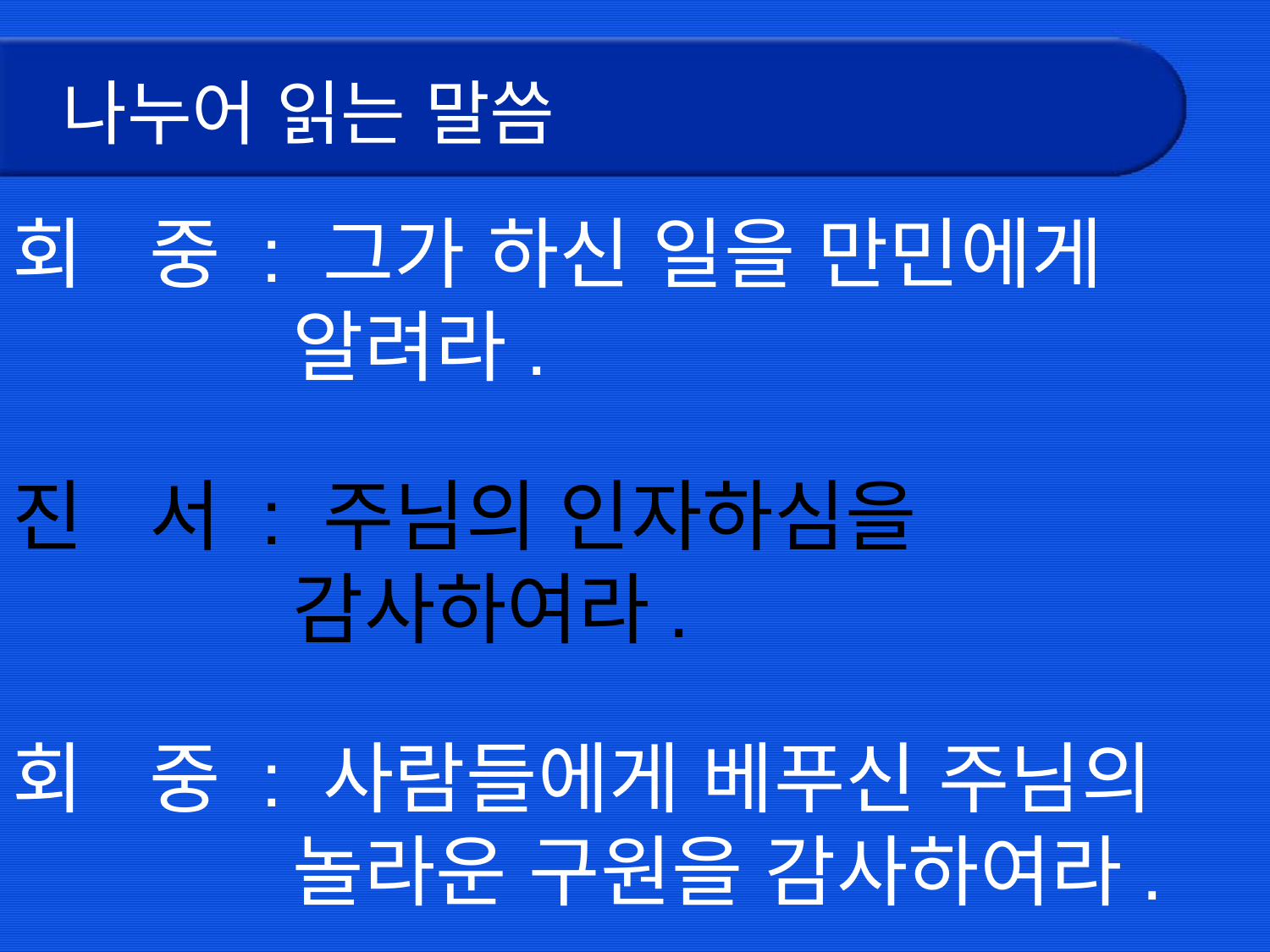

# 나누어 읽는 말씀
회   중 : 그가 하신 일을 만민에게
            알려라.

진   서 : 주님의 인자하심을
            감사하여라.

회   중 : 사람들에게 베푸신 주님의
            놀라운 구원을 감사하여라.